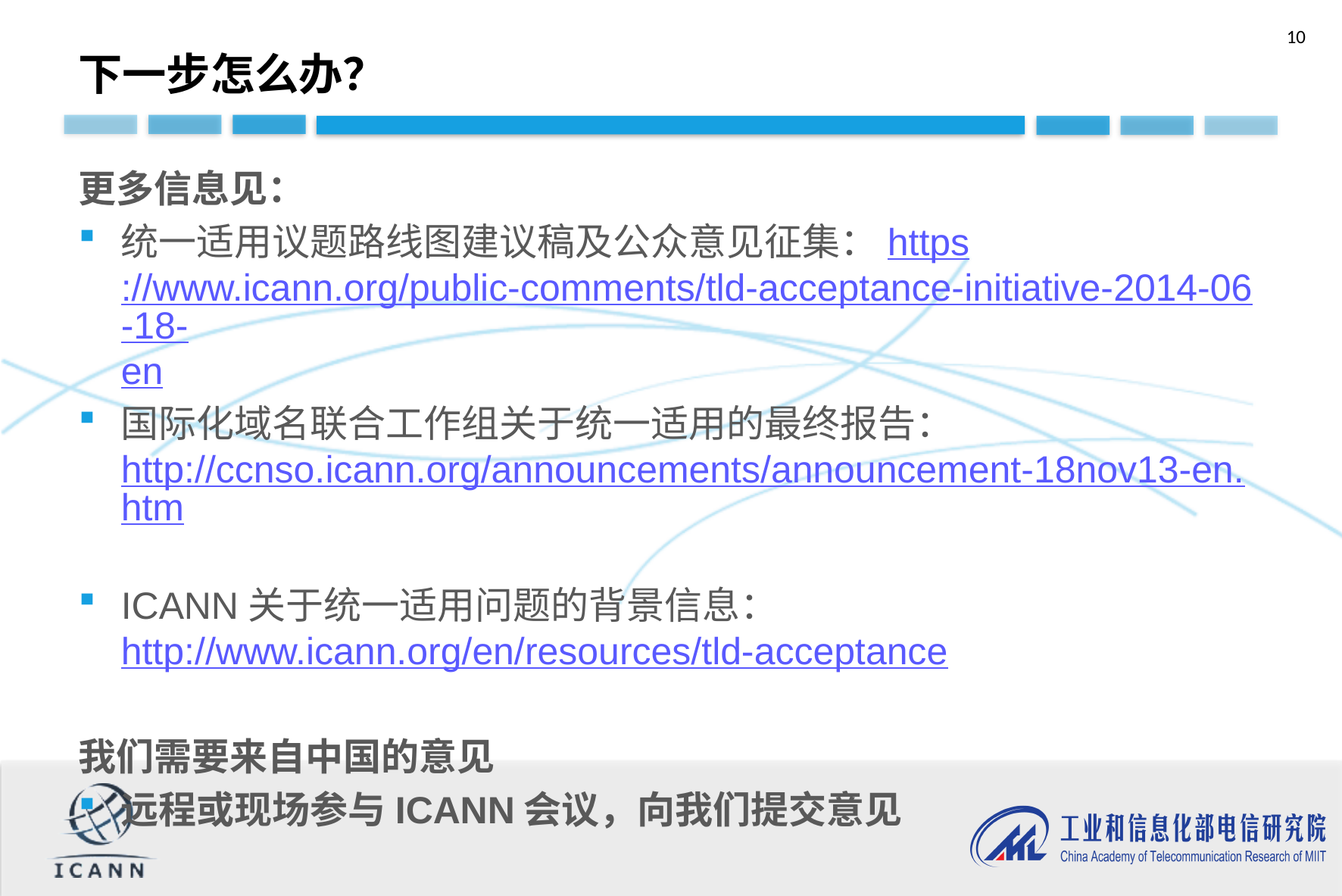

下一步怎么办？
更多信息见：
统一适用议题路线图建议稿及公众意见征集：https://www.icann.org/public-comments/tld-acceptance-initiative-2014-06-18-en
国际化域名联合工作组关于统一适用的最终报告： http://ccnso.icann.org/announcements/announcement-18nov13-en.htm
ICANN关于统一适用问题的背景信息： http://www.icann.org/en/resources/tld-acceptance

我们需要来自中国的意见
远程或现场参与ICANN会议，向我们提交意见